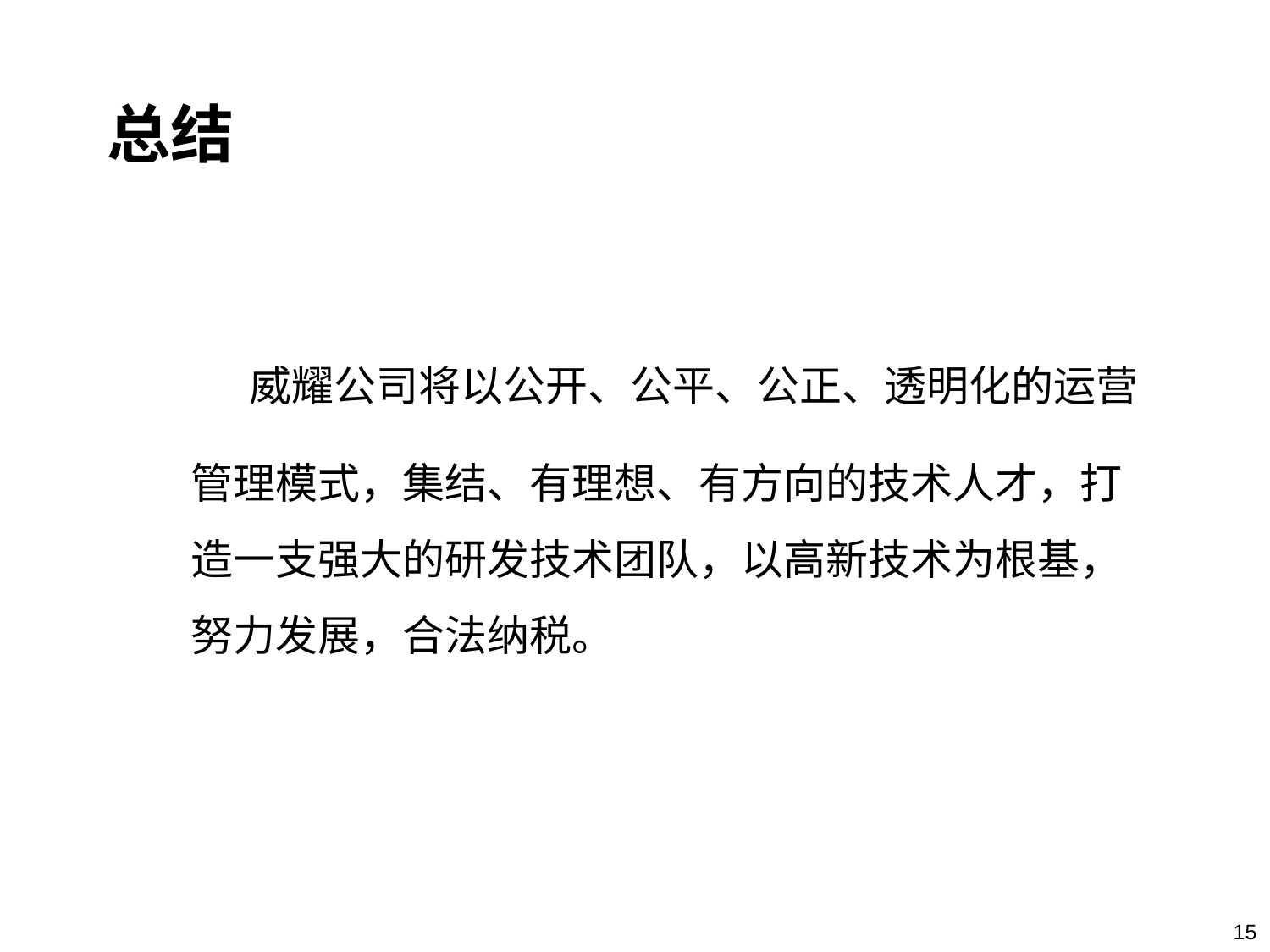

总结
     威耀公司将以公开、公平、公正、透明化的运营
管理模式，集结、有理想、有方向的技术人才，打造一支强大的研发技术团队，以高新技术为根基，努力发展，合法纳税。
15